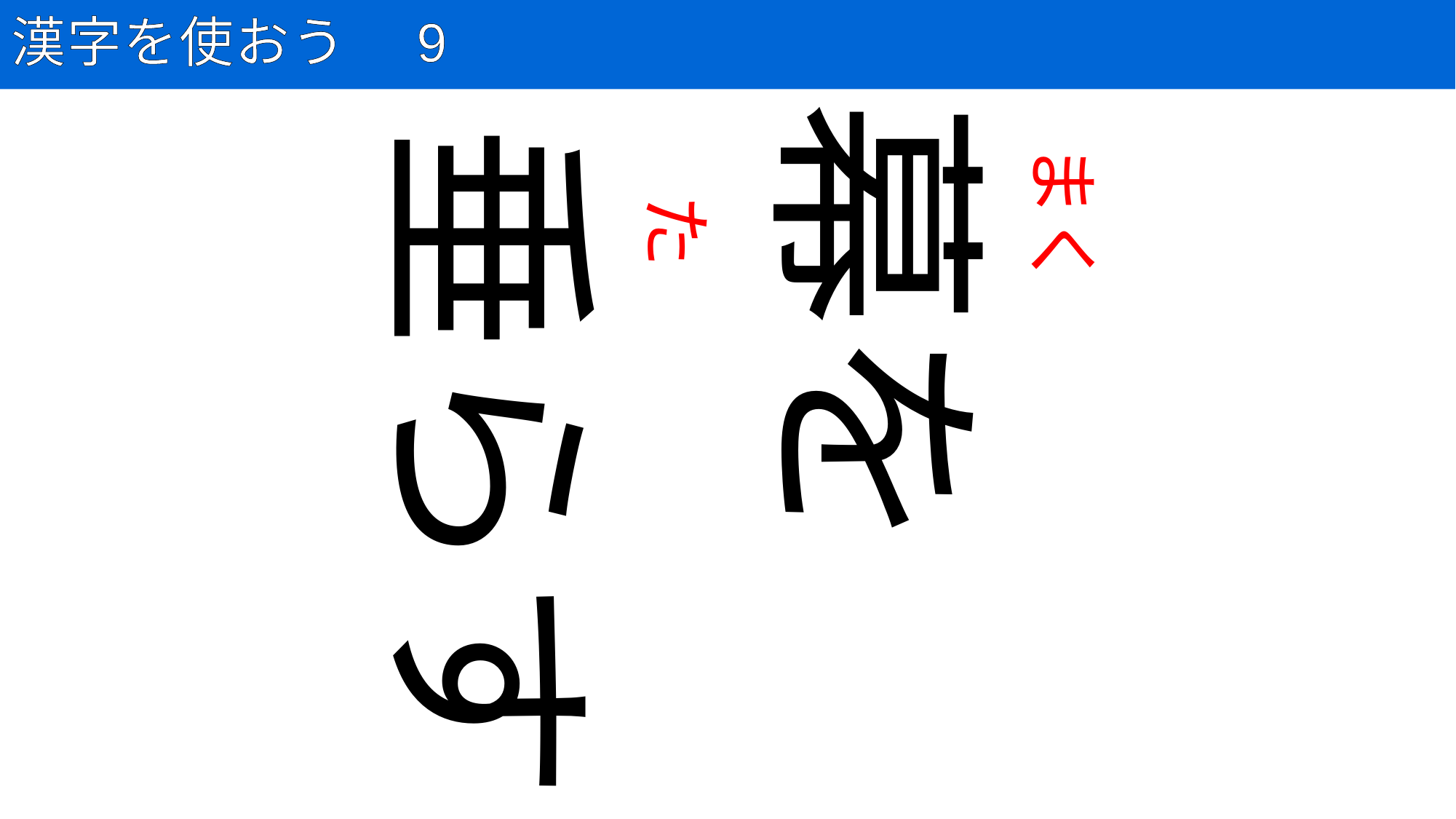

# 漢字を使おう　9
81
幕を
垂らす
まく
た